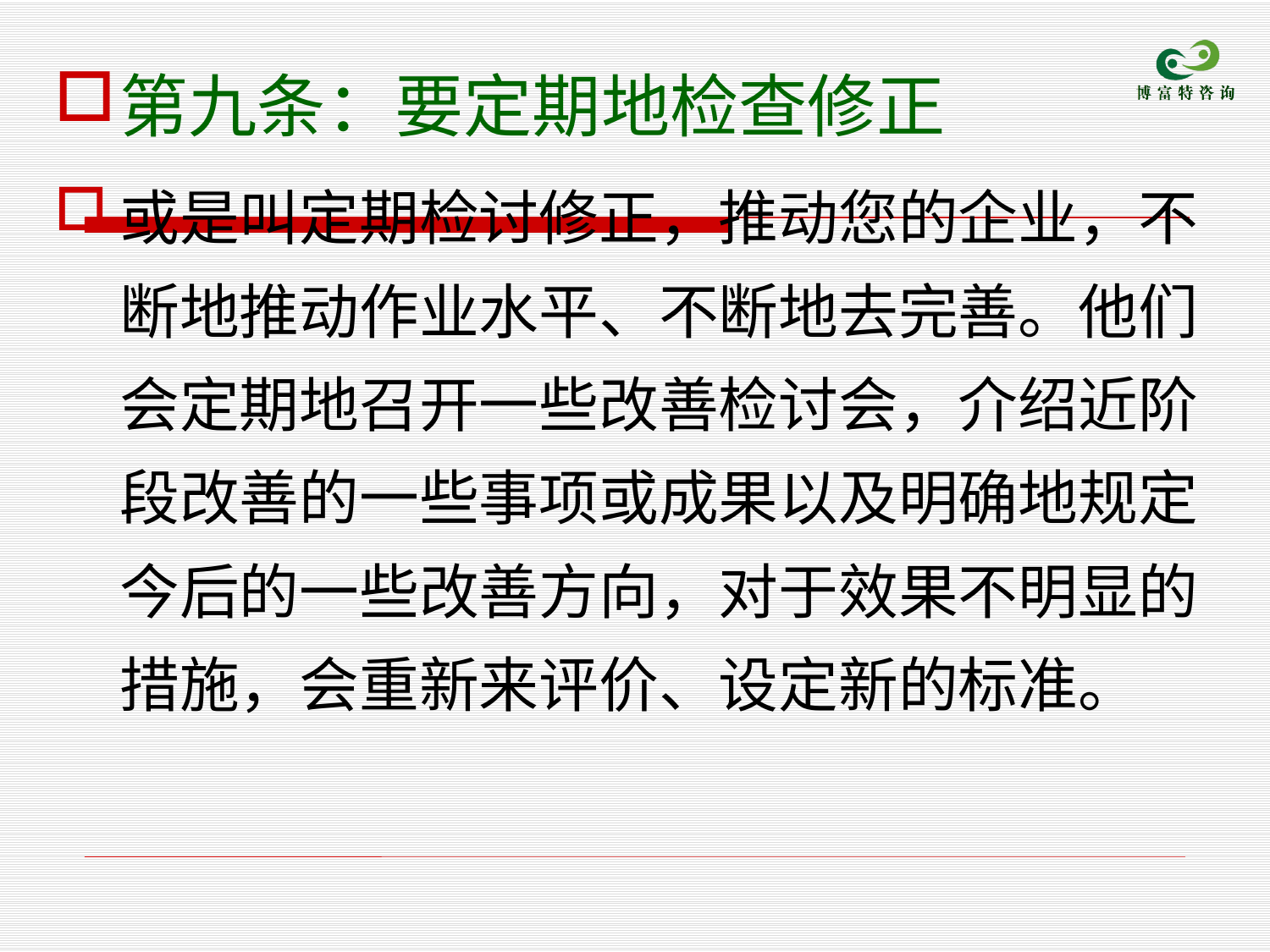

第九条：要定期地检查修正
或是叫定期检讨修正，推动您的企业，不断地推动作业水平、不断地去完善。他们会定期地召开一些改善检讨会，介绍近阶段改善的一些事项或成果以及明确地规定今后的一些改善方向，对于效果不明显的措施，会重新来评价、设定新的标准。
603